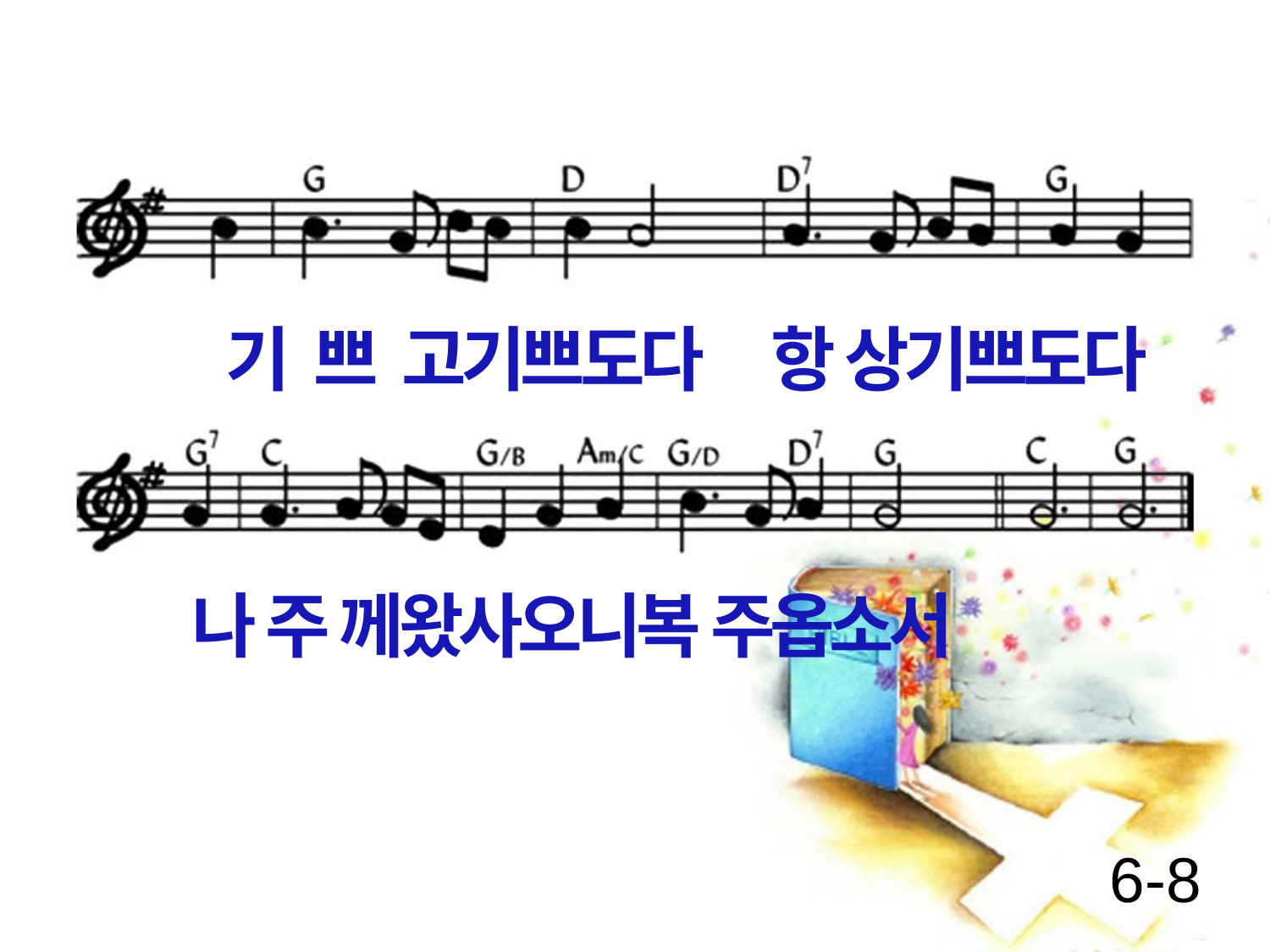

기  쁘  고기쁘도다     항 상기쁘도다
나 주 께왔사오니복 주옵소서
6-8